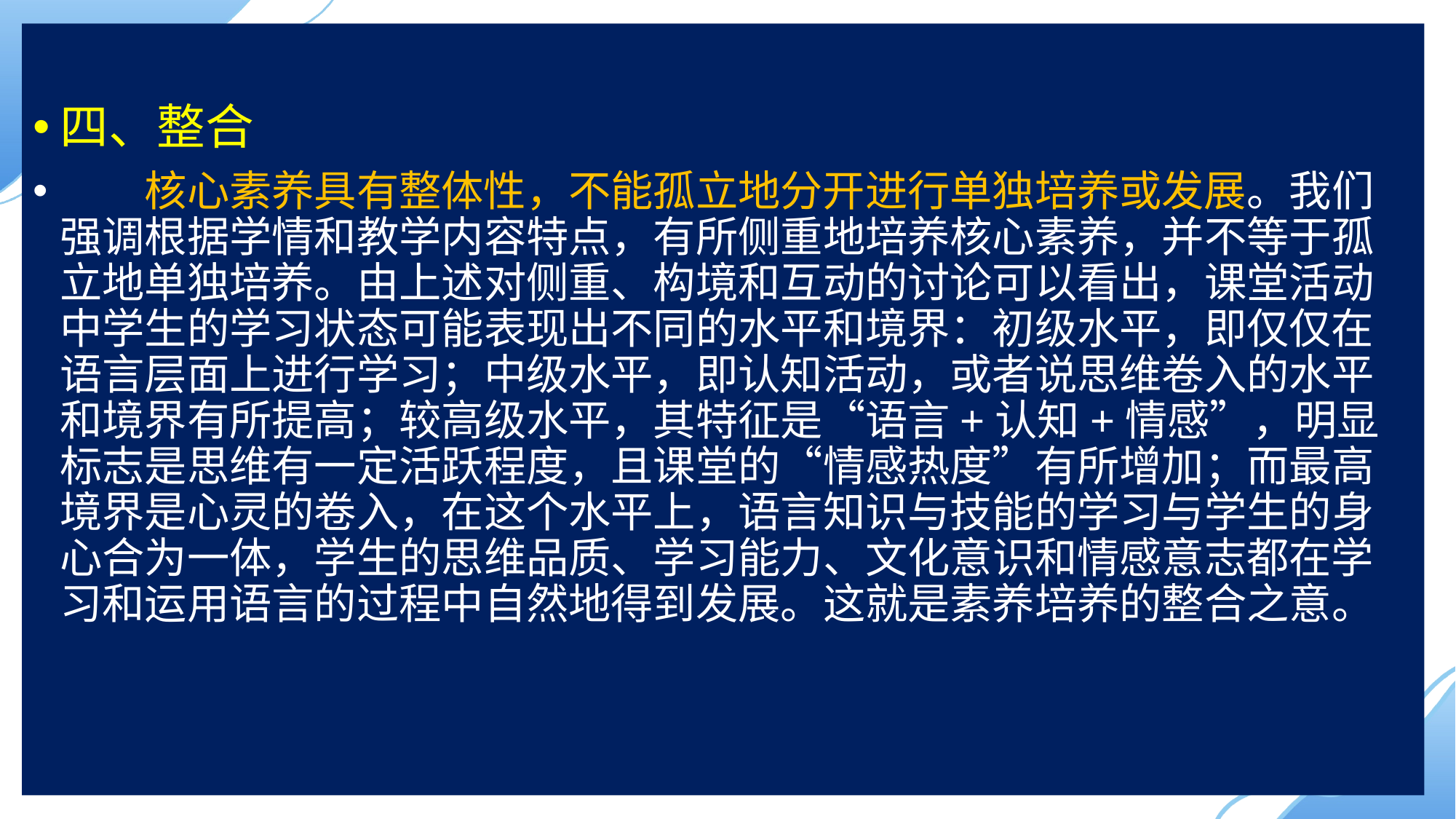

四、整合
　　核心素养具有整体性，不能孤立地分开进行单独培养或发展。我们强调根据学情和教学内容特点，有所侧重地培养核心素养，并不等于孤立地单独培养。由上述对侧重、构境和互动的讨论可以看出，课堂活动中学生的学习状态可能表现出不同的水平和境界：初级水平，即仅仅在语言层面上进行学习；中级水平，即认知活动，或者说思维卷入的水平和境界有所提高；较高级水平，其特征是“语言+认知+情感”，明显标志是思维有一定活跃程度，且课堂的“情感热度”有所增加；而最高境界是心灵的卷入，在这个水平上，语言知识与技能的学习与学生的身心合为一体，学生的思维品质、学习能力、文化意识和情感意志都在学习和运用语言的过程中自然地得到发展。这就是素养培养的整合之意。